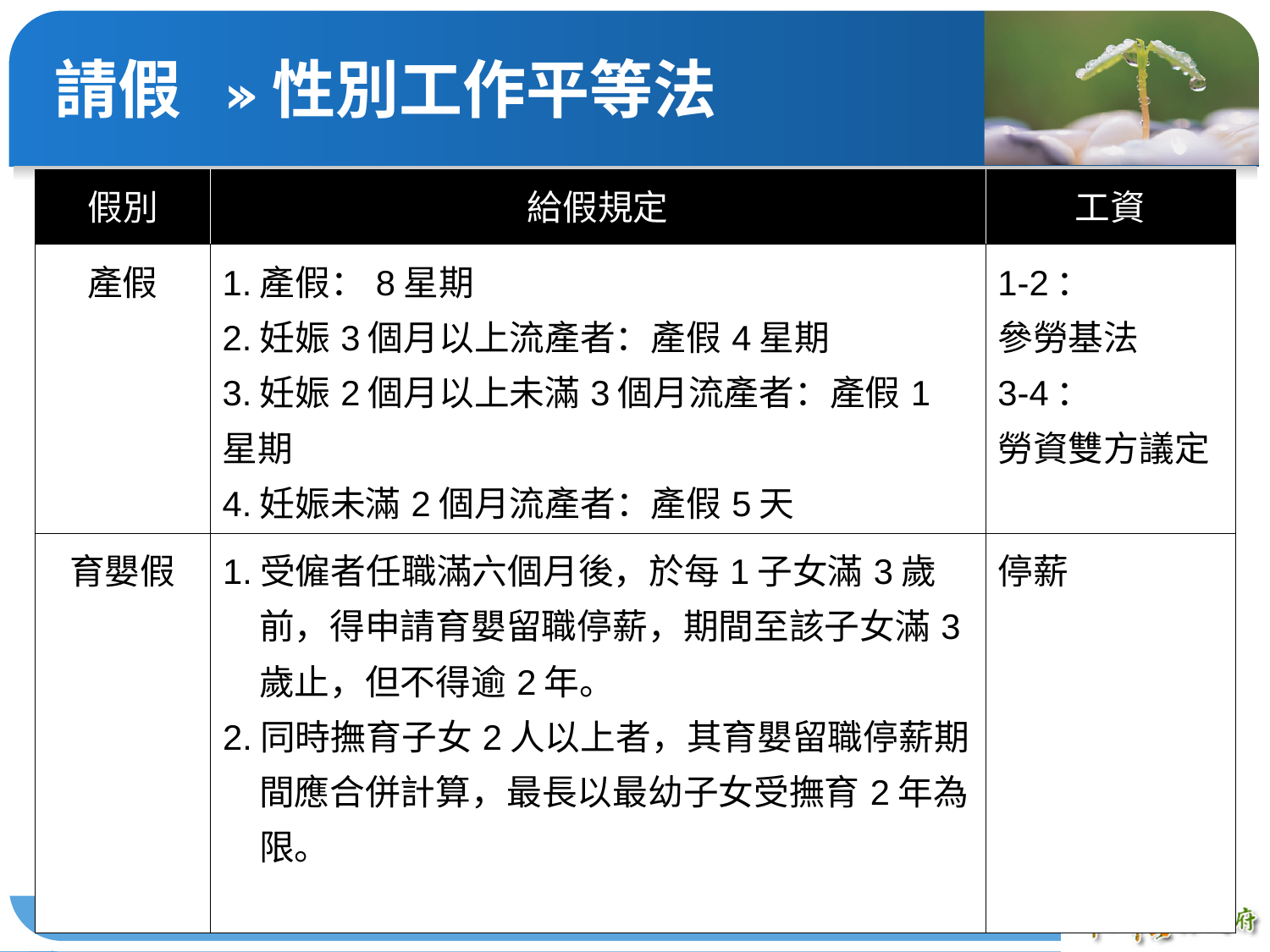

請假  »性別工作平等法
| 假別 | 給假規定 | 工資 |
| --- | --- | --- |
| 產假 | 1.產假：8星期 2.妊娠3個月以上流產者：產假4星期 3.妊娠2個月以上未滿3個月流產者：產假1星期 4.妊娠未滿2個月流產者：產假5天 | 1-2： 參勞基法 3-4： 勞資雙方議定 |
| 育嬰假 | 1.受僱者任職滿六個月後，於每1子女滿3歲前，得申請育嬰留職停薪，期間至該子女滿3歲止，但不得逾2年。 2.同時撫育子女2人以上者，其育嬰留職停薪期間應合併計算，最長以最幼子女受撫育2年為限。 | 停薪 |
40